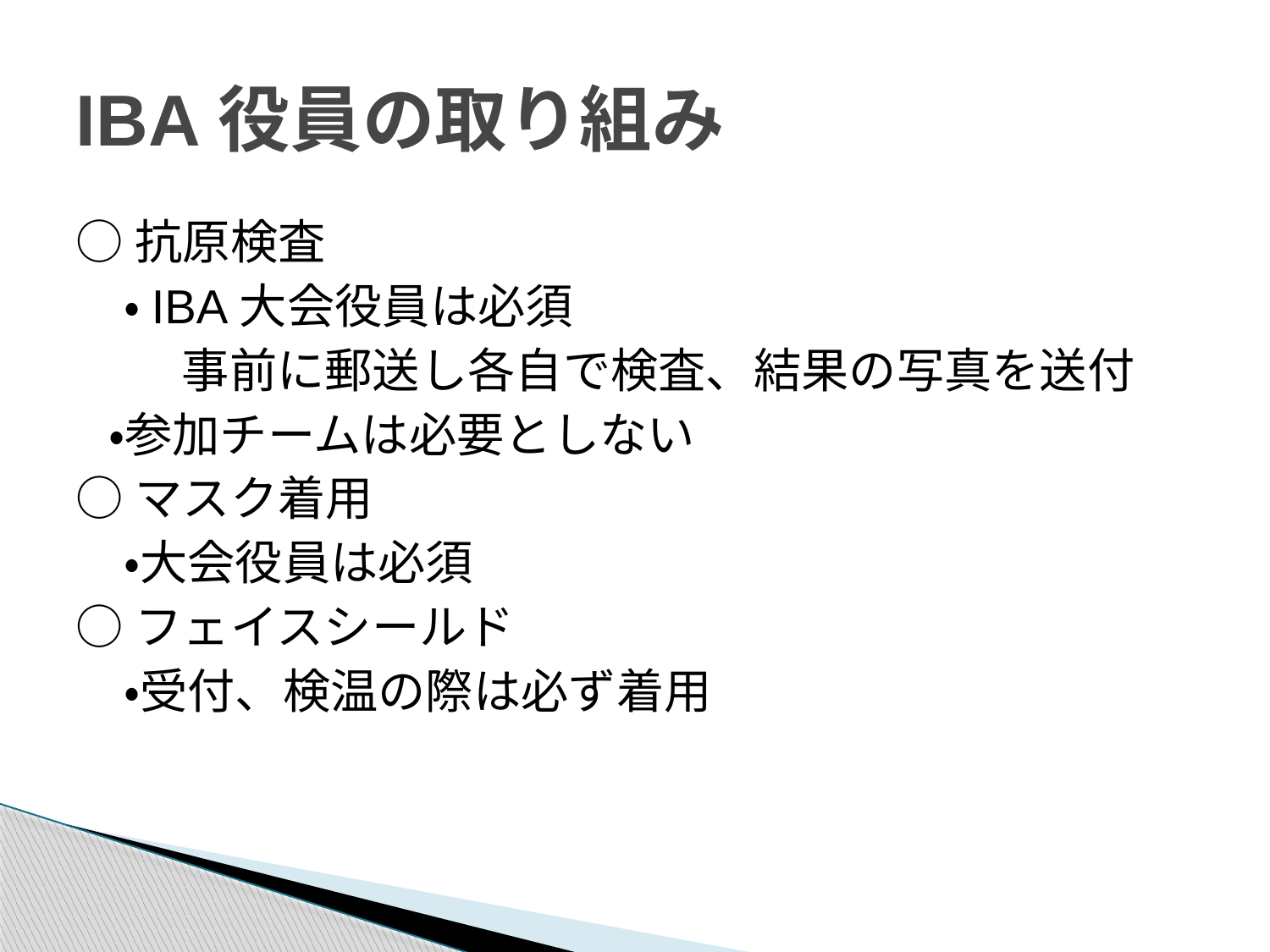

# IBA役員の取り組み
○抗原検査
　・IBA大会役員は必須
　 　事前に郵送し各自で検査、結果の写真を送付
  ・参加チームは必要としない
○マスク着用
　・大会役員は必須
○フェイスシールド
　・受付、検温の際は必ず着用